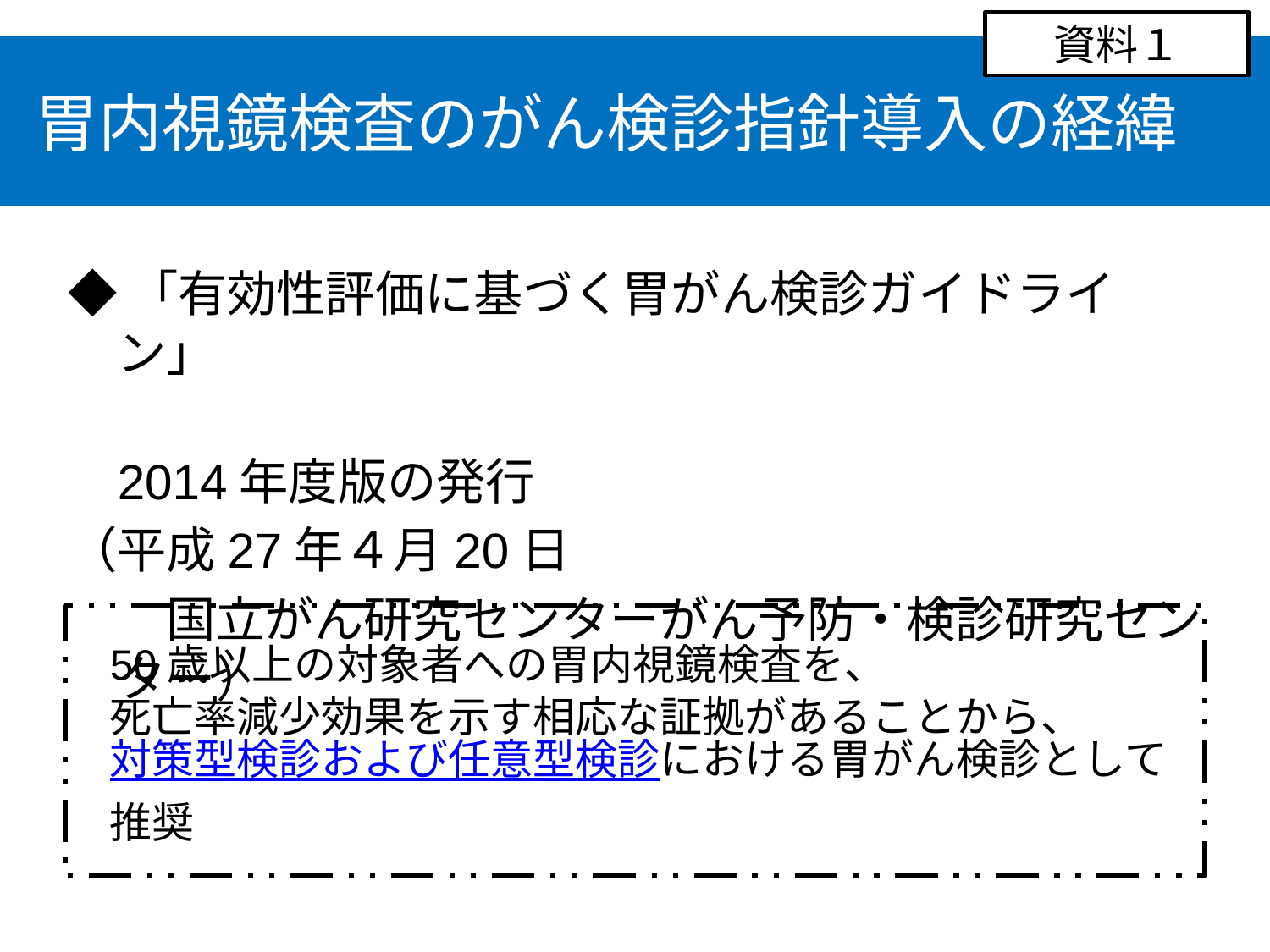

資料１
# 胃内視鏡検査のがん検診指針導入の経緯
◆「有効性評価に基づく胃がん検診ガイドライン」
　　　　　　　　　　　　　　　　　　　　　2014年度版の発行
（平成27年４月20日
　　国立がん研究センターがん予防・検診研究センター）
50歳以上の対象者への胃内視鏡検査を、
死亡率減少効果を示す相応な証拠があることから、
対策型検診および任意型検診における胃がん検診として推奨